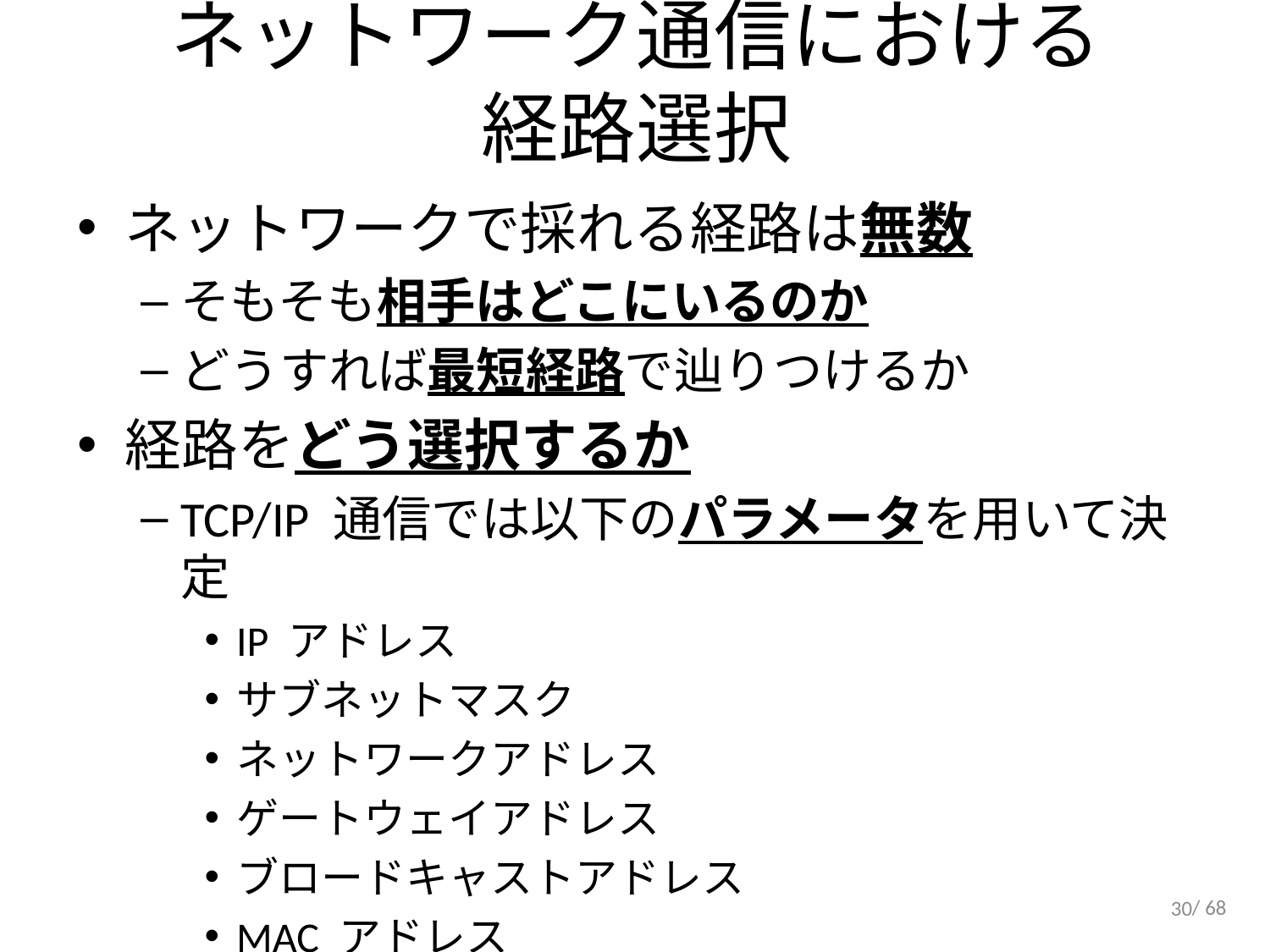

# ネットワーク通信における 経路選択
ネットワークで採れる経路は無数
そもそも相手はどこにいるのか
どうすれば最短経路で辿りつけるか
経路をどう選択するか
TCP/IP 通信では以下のパラメータを用いて決定
IP アドレス
サブネットマスク
ネットワークアドレス
ゲートウェイアドレス
ブロードキャストアドレス
MAC アドレス
30